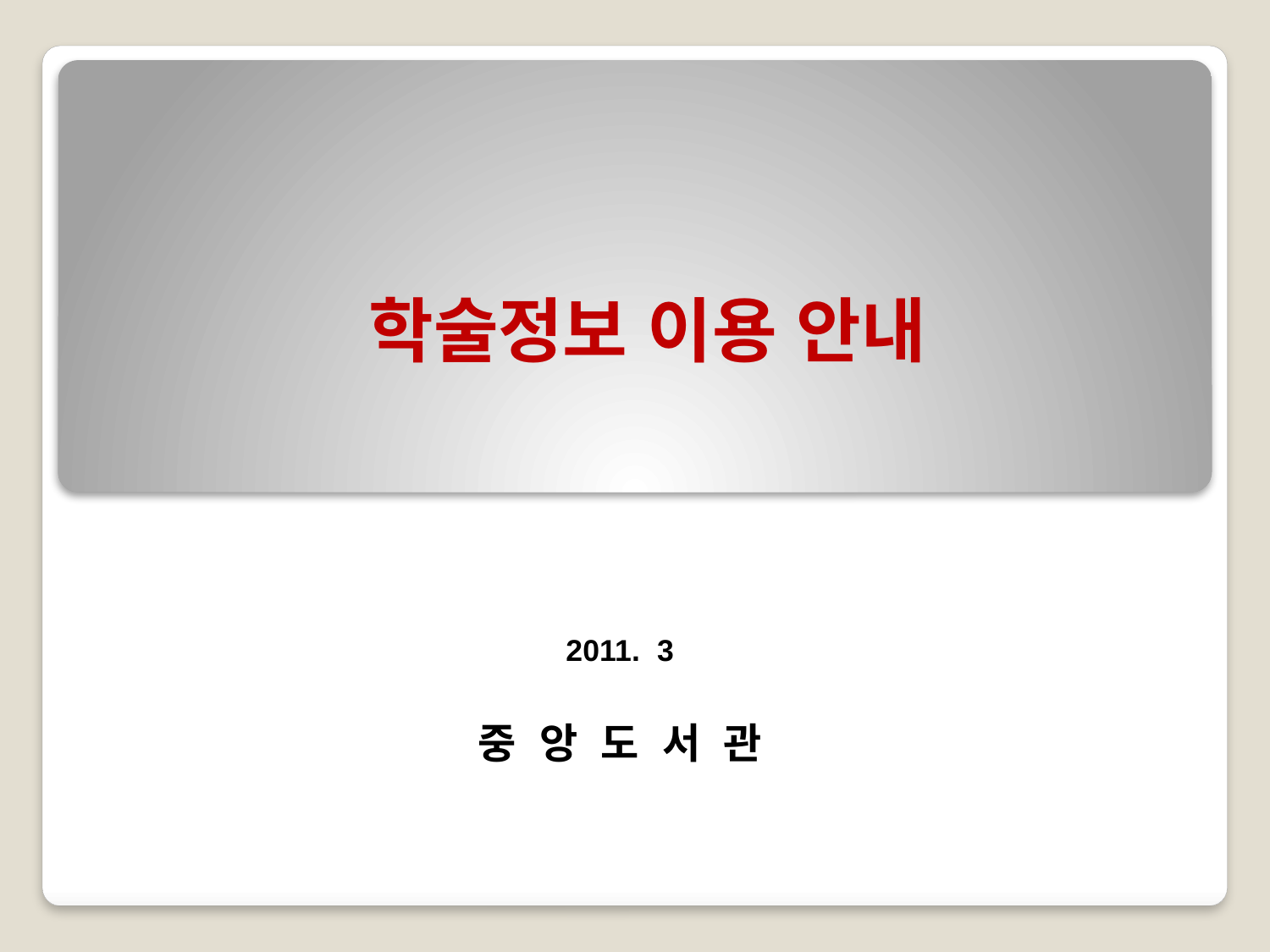

# 학술정보 이용 안내
2011.  3

중  앙  도  서  관